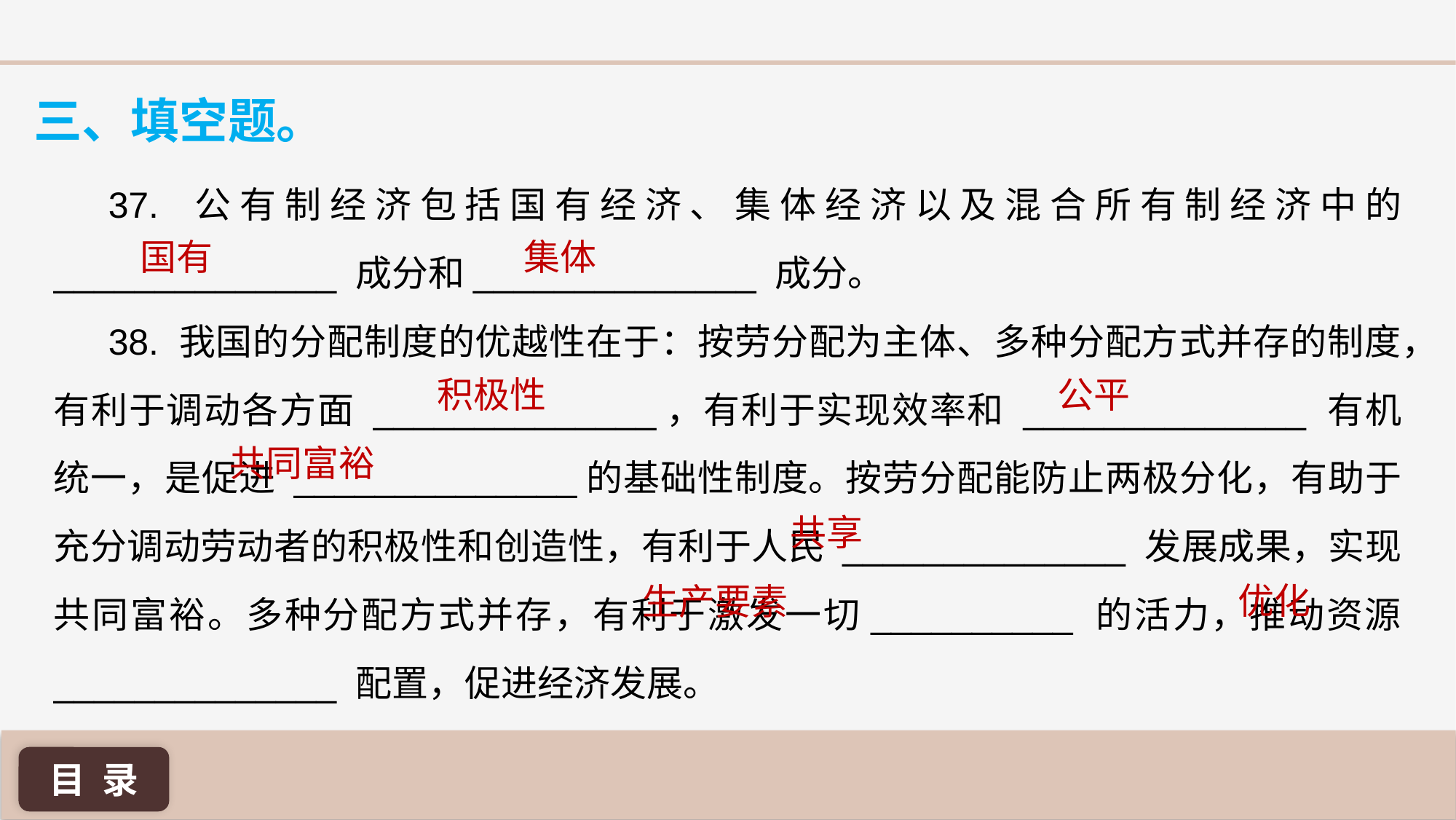

三、填空题。
37. 公有制经济包括国有经济、集体经济以及混合所有制经济中的 ______________ 成分和______________ 成分。
38. 我国的分配制度的优越性在于：按劳分配为主体、多种分配方式并存的制度，有利于调动各方面 ______________，有利于实现效率和 ______________ 有机统一，是促进 ______________的基础性制度。按劳分配能防止两极分化，有助于充分调动劳动者的积极性和创造性，有利于人民 ______________ 发展成果，实现共同富裕。多种分配方式并存，有利于激发一切__________ 的活力，推动资源 ______________ 配置，促进经济发展。
国有
集体
积极性
公平
共同富裕
共享
优化
生产要素